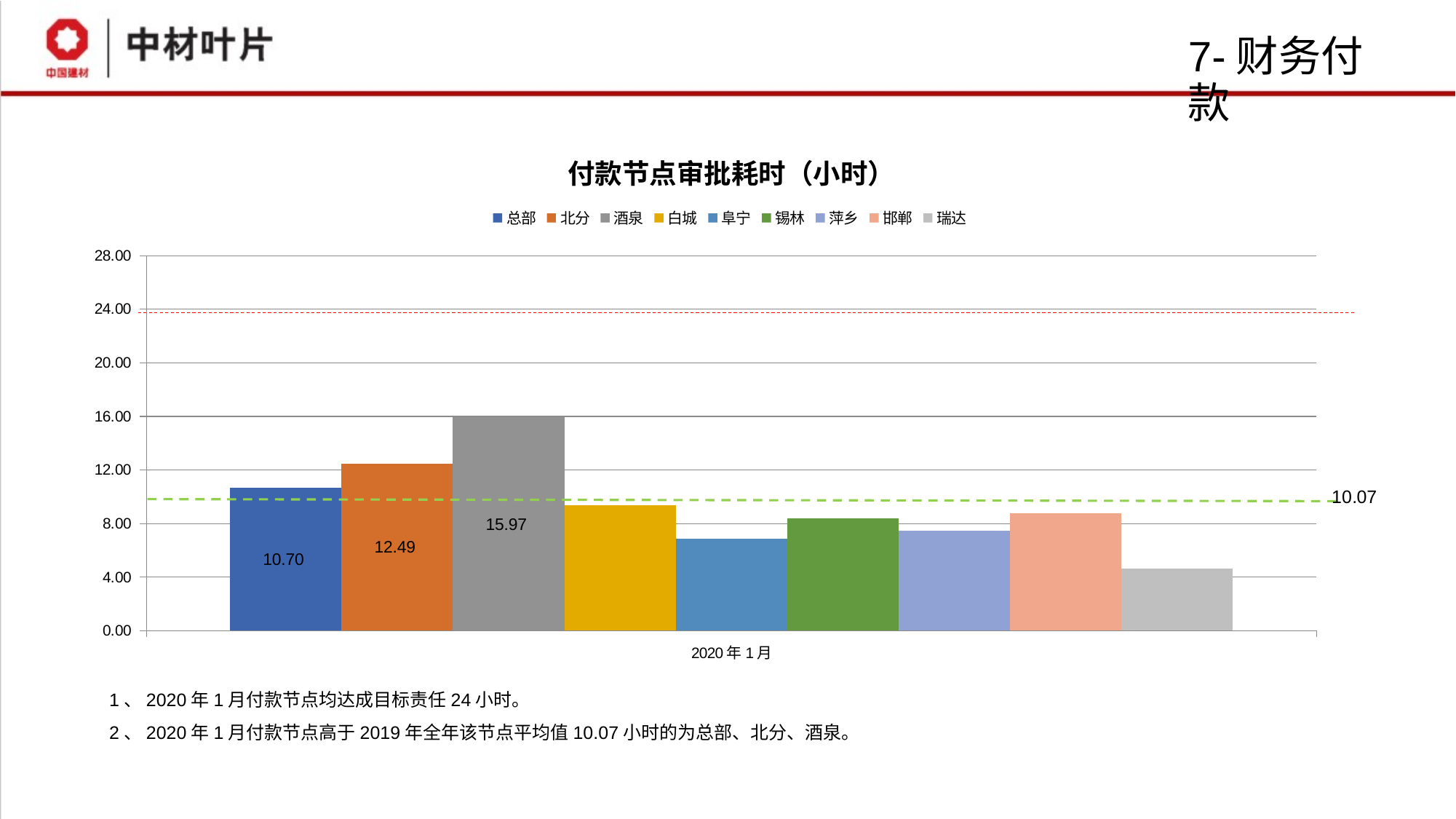

# 7-财务付款

### Chart

| Category | 总部 | 北分 | 酒泉 | 白城 | 阜宁 | 锡林 | 萍乡 | 邯郸 | 瑞达 |
|---|---|---|---|---|---|---|---|---|---|
| 2020年1月 | 10.700248842587824 | 12.491111111099597 | 15.968970588247483 | 9.393549382696317 | 6.86817956348698 | 8.380804093566873 | 7.484340277762385 | 8.770337301597463 | 4.6557026143829505 |
1、2020年1月付款节点均达成目标责任24小时。
2、2020年1月付款节点高于2019年全年该节点平均值10.07小时的为总部、北分、酒泉。